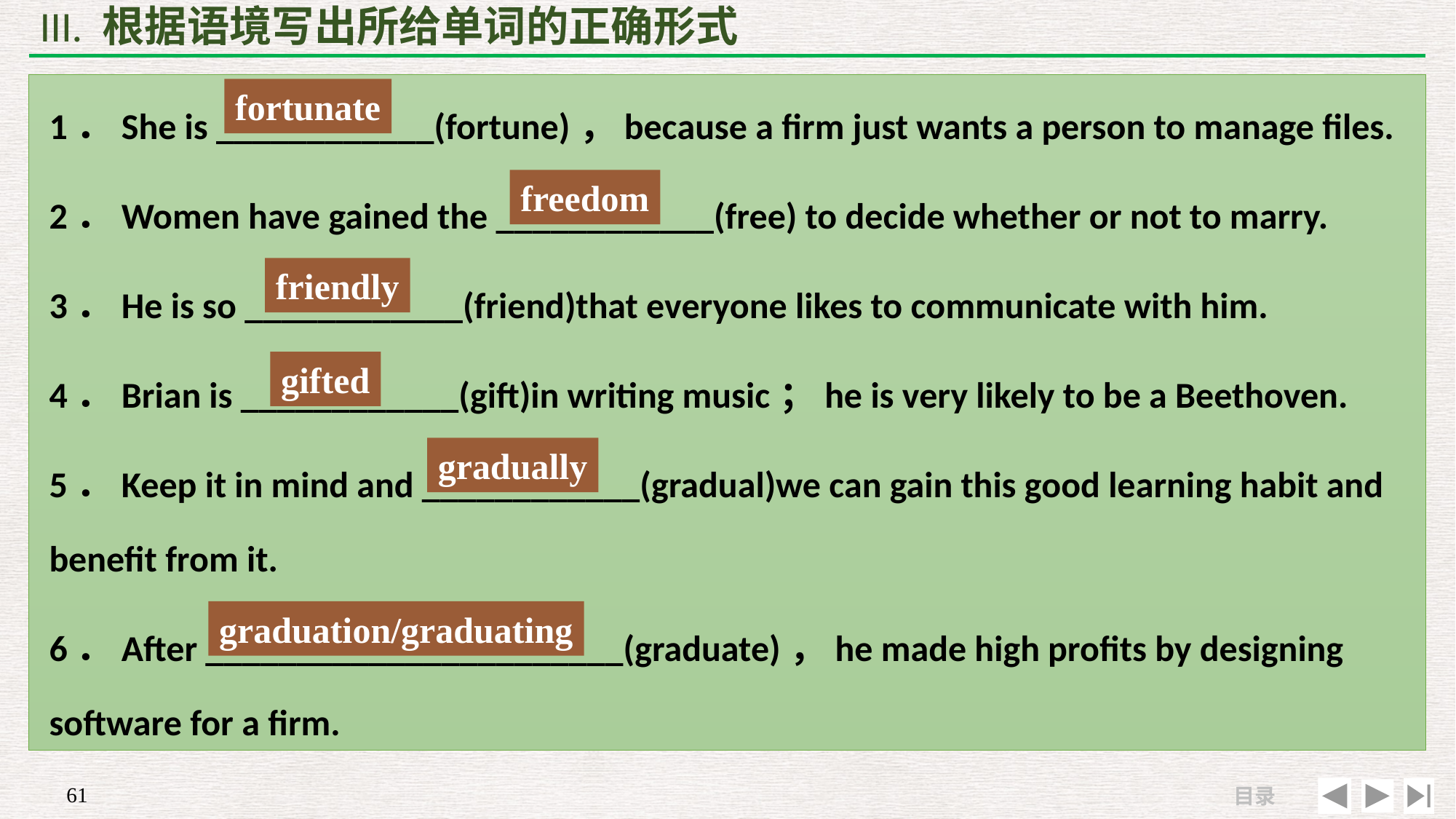

# III. 根据语境写出所给单词的正确形式
1．She is ____________(fortune)，because a firm just wants a person to manage files.
2．Women have gained the ____________(free) to decide whether or not to marry.
3．He is so ____________(friend)that everyone likes to communicate with him.
4．Brian is ____________(gift)in writing music；he is very likely to be a Beethoven.
5．Keep it in mind and ____________(gradual)we can gain this good learning habit and benefit from it.
6．After _______________________(graduate)，he made high profits by designing software for a firm.

fortunate
freedom
friendly
gifted
gradually
graduation/graduating